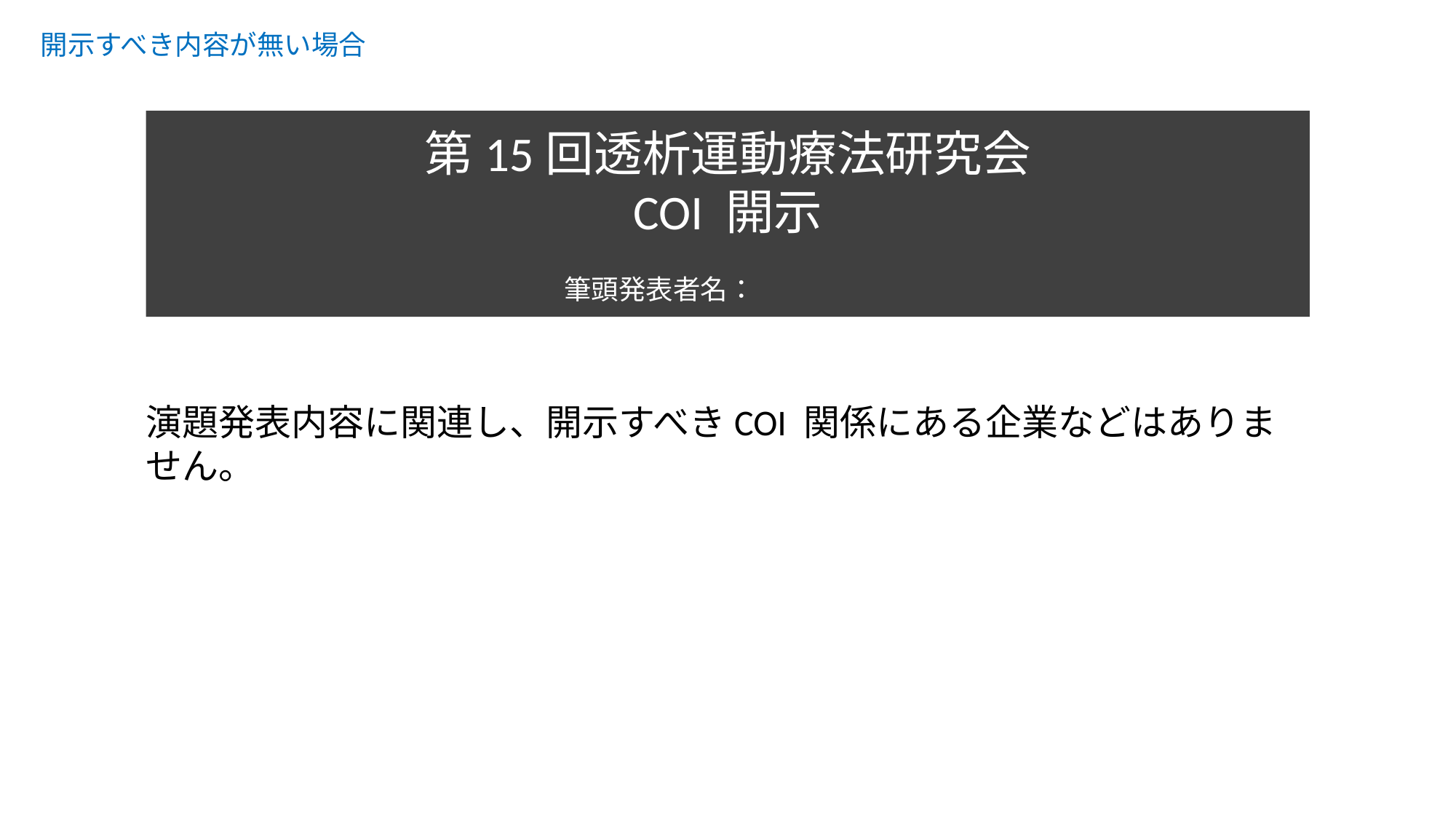

開示すべき内容が無い場合
第15回透析運動療法研究会
COI 開示

筆頭発表者名：
演題発表内容に関連し、開示すべきCOI 関係にある企業などはありません。